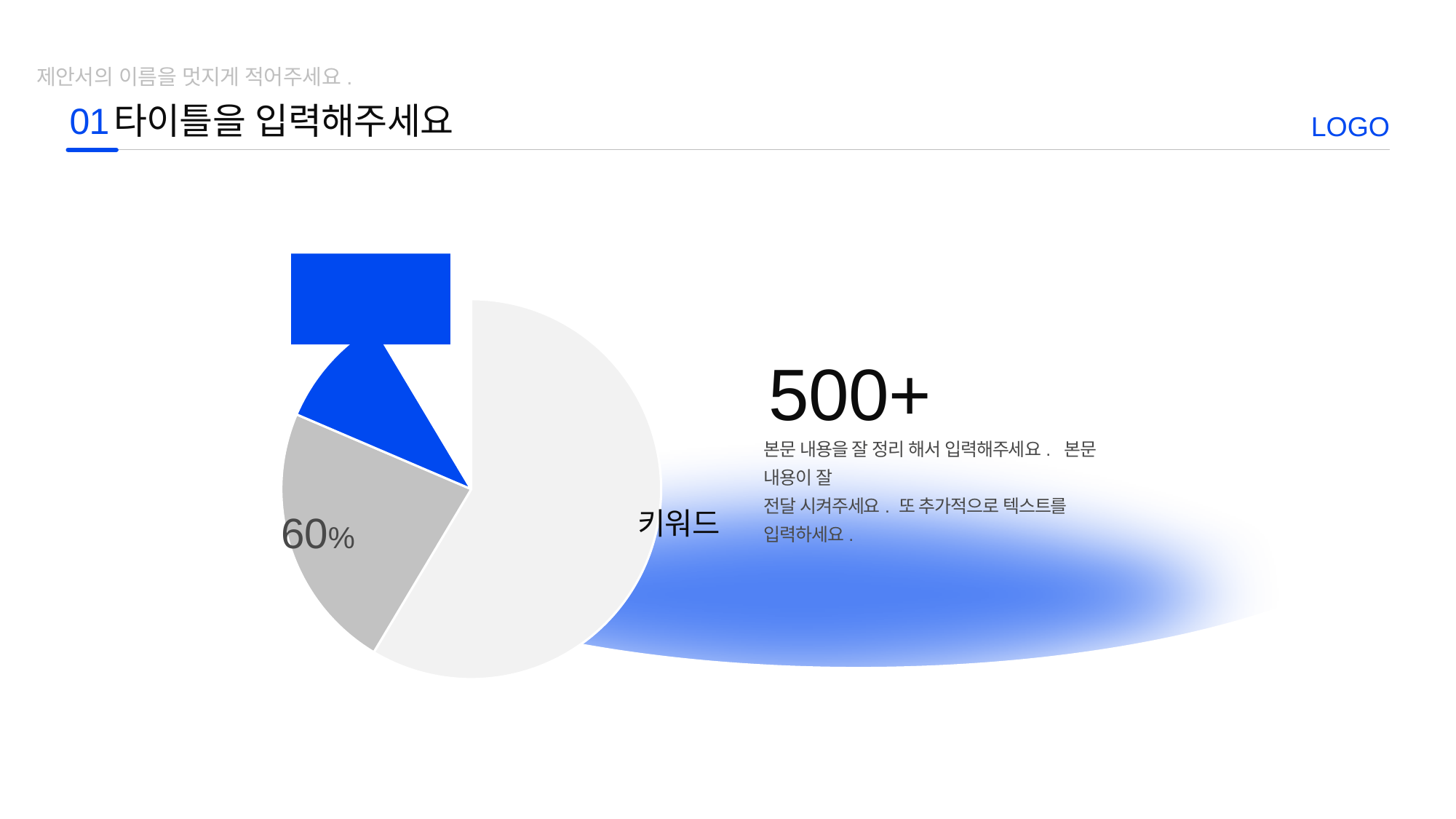

제안서의 이름을 멋지게 적어주세요.
01
타이틀을 입력해주세요
LOGO
키워드 입력

[unsupported chart]

500+
20%
키워드
본문 내용을 잘 정리 해서 입력해주세요.  본문 내용이 잘
전달 시켜주세요. 또 추가적으로 텍스트를 입력하세요.

20%
7800
키워드
60%

본문 내용을 잘 정리 해서 입력해주세요.  본문 내용이 잘
전달 시켜주세요. 또 추가적으로 텍스트를 입력하세요.